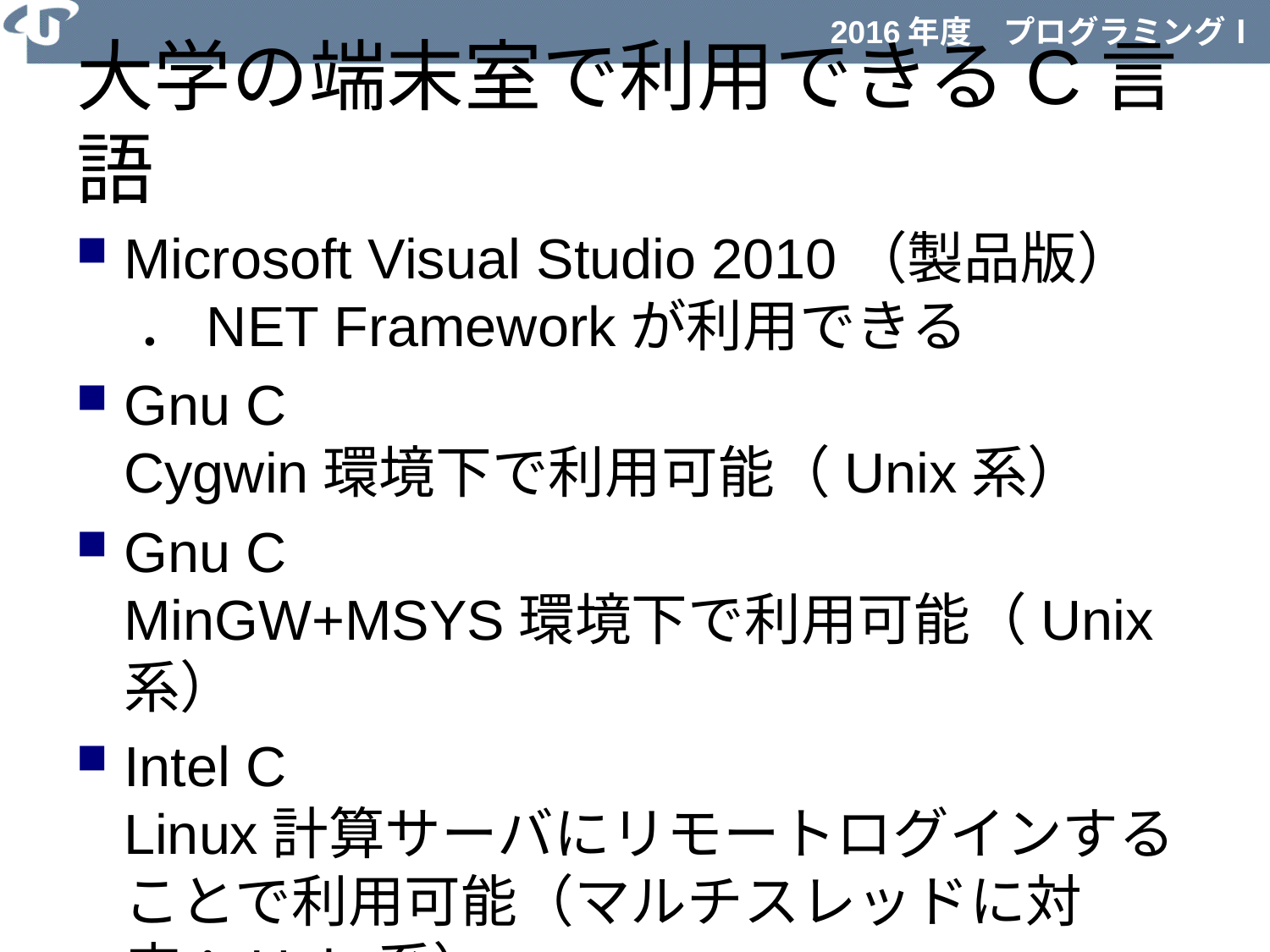

# 大学の端末室で利用できるC言語
Microsoft Visual Studio 2010（製品版）
 ．NET Frameworkが利用できる
Gnu C
Cygwin環境下で利用可能（Unix系）
Gnu C
MinGW+MSYS環境下で利用可能（Unix系）
Intel C
Linux計算サーバにリモートログインすることで利用可能（マルチスレッドに対応；Unix系）